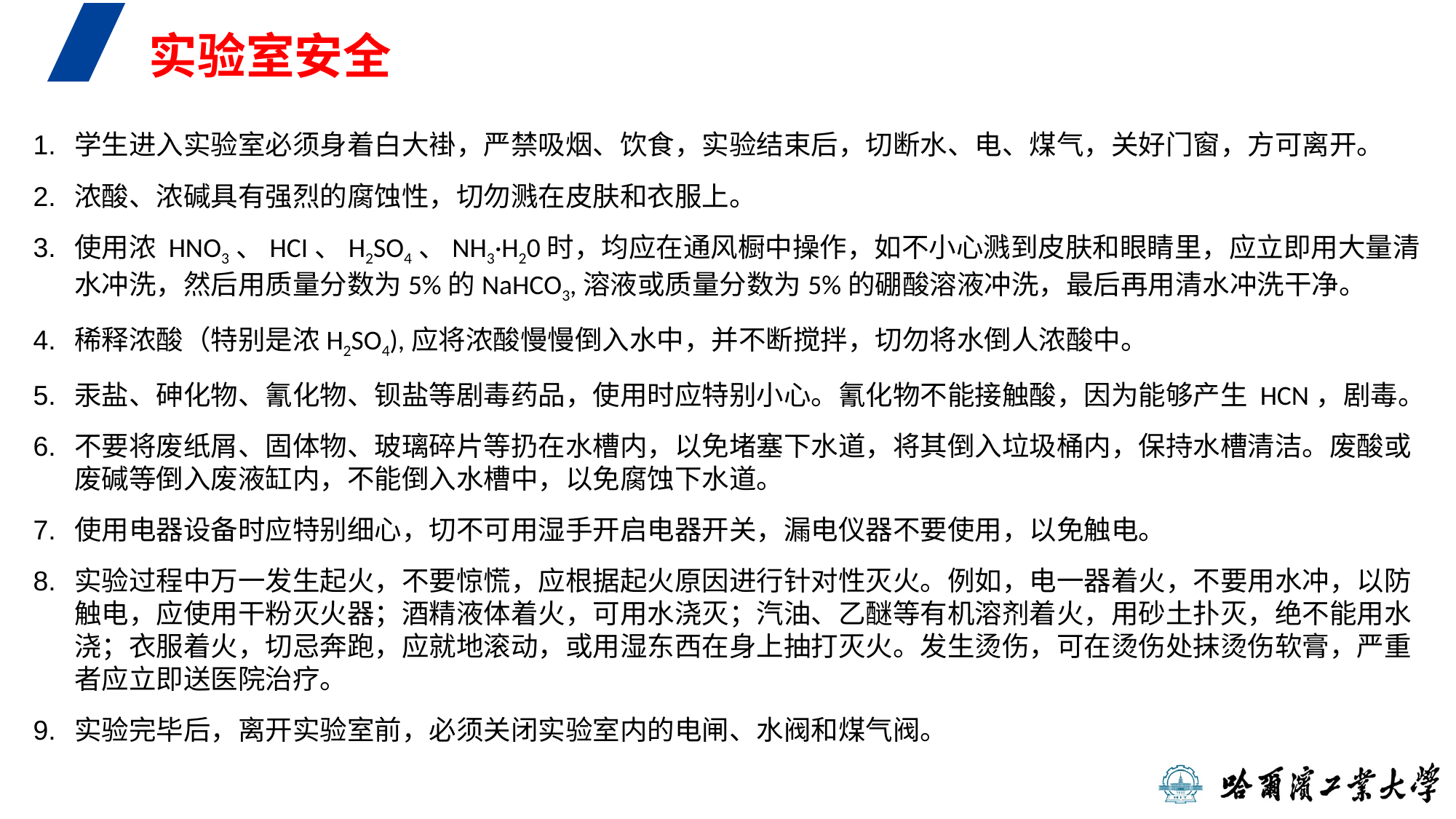

实验室安全
学生进入实验室必须身着白大褂，严禁吸烟、饮食，实验结束后，切断水、电、煤气，关好门窗，方可离开。
浓酸、浓碱具有强烈的腐蚀性，切勿溅在皮肤和衣服上。
使用浓 HNO3、HCI、H2SO4、NH3·H20时，均应在通风橱中操作，如不小心溅到皮肤和眼睛里，应立即用大量清水冲洗，然后用质量分数为5%的NaHCO3,溶液或质量分数为5%的硼酸溶液冲洗，最后再用清水冲洗干净。
稀释浓酸（特别是浓H2SO4),应将浓酸慢慢倒入水中，并不断搅拌，切勿将水倒人浓酸中。
汞盐、砷化物、氰化物、钡盐等剧毒药品，使用时应特别小心。氰化物不能接触酸，因为能够产生 HCN，剧毒。
不要将废纸屑、固体物、玻璃碎片等扔在水槽内，以免堵塞下水道，将其倒入垃圾桶内，保持水槽清洁。废酸或废碱等倒入废液缸内，不能倒入水槽中，以免腐蚀下水道。
使用电器设备时应特别细心，切不可用湿手开启电器开关，漏电仪器不要使用，以免触电。
实验过程中万一发生起火，不要惊慌，应根据起火原因进行针对性灭火。例如，电一器着火，不要用水冲，以防触电，应使用干粉灭火器；酒精液体着火，可用水浇灭；汽油、乙醚等有机溶剂着火，用砂土扑灭，绝不能用水浇；衣服着火，切忌奔跑，应就地滚动，或用湿东西在身上抽打灭火。发生烫伤，可在烫伤处抹烫伤软膏，严重者应立即送医院治疗。
实验完毕后，离开实验室前，必须关闭实验室内的电闸、水阀和煤气阀。